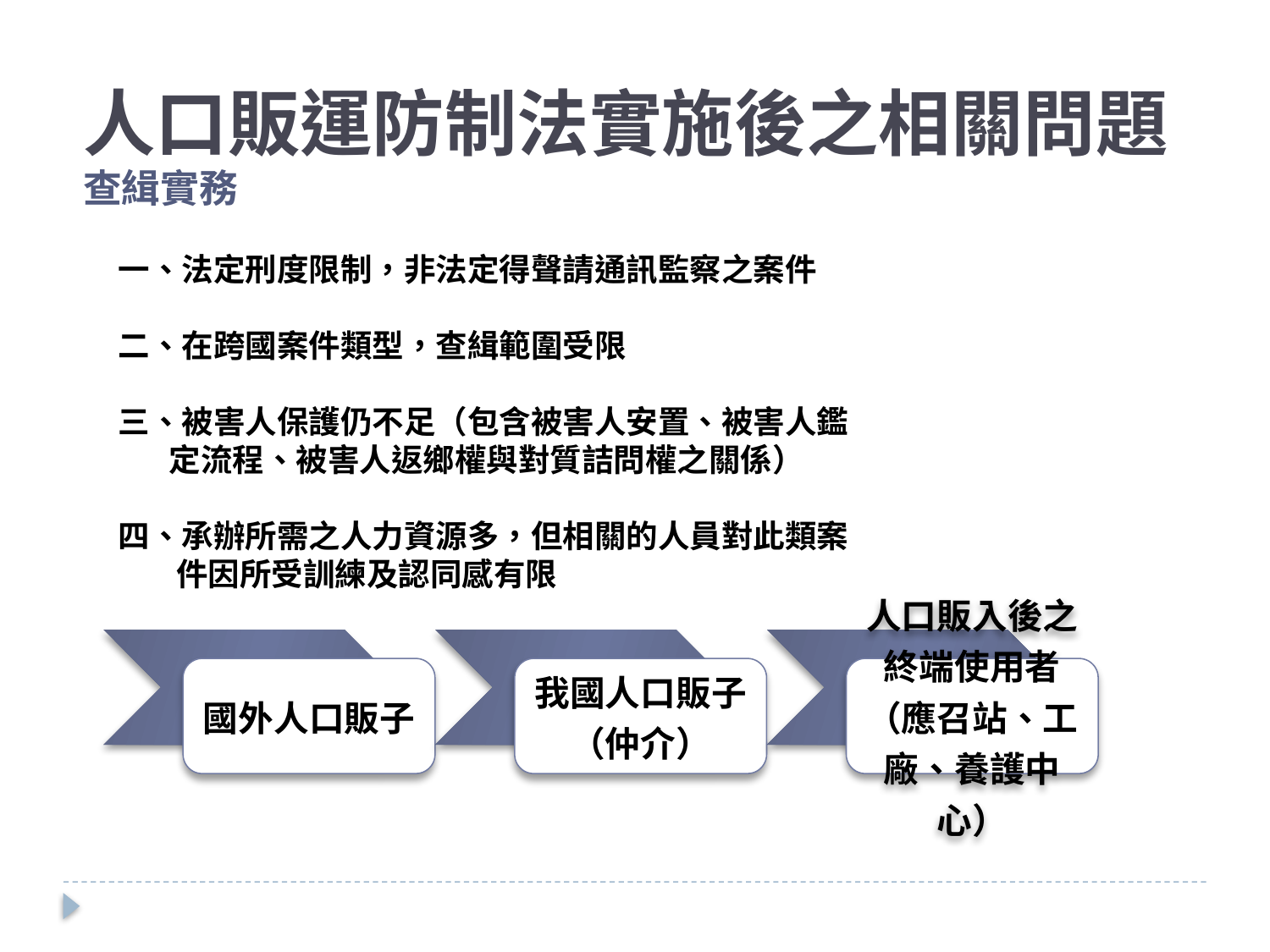

人口販運防制法實施後之相關問題
查緝實務
一、法定刑度限制，非法定得聲請通訊監察之案件

二、在跨國案件類型，查緝範圍受限

三、被害人保護仍不足（包含被害人安置、被害人鑑
      定流程、被害人返鄉權與對質詰問權之關係）

四、承辦所需之人力資源多，但相關的人員對此類案
       件因所受訓練及認同感有限

國外人口販子
我國人口販子（仲介）
人口販入後之
終端使用者
（應召站、工廠、養護中心）